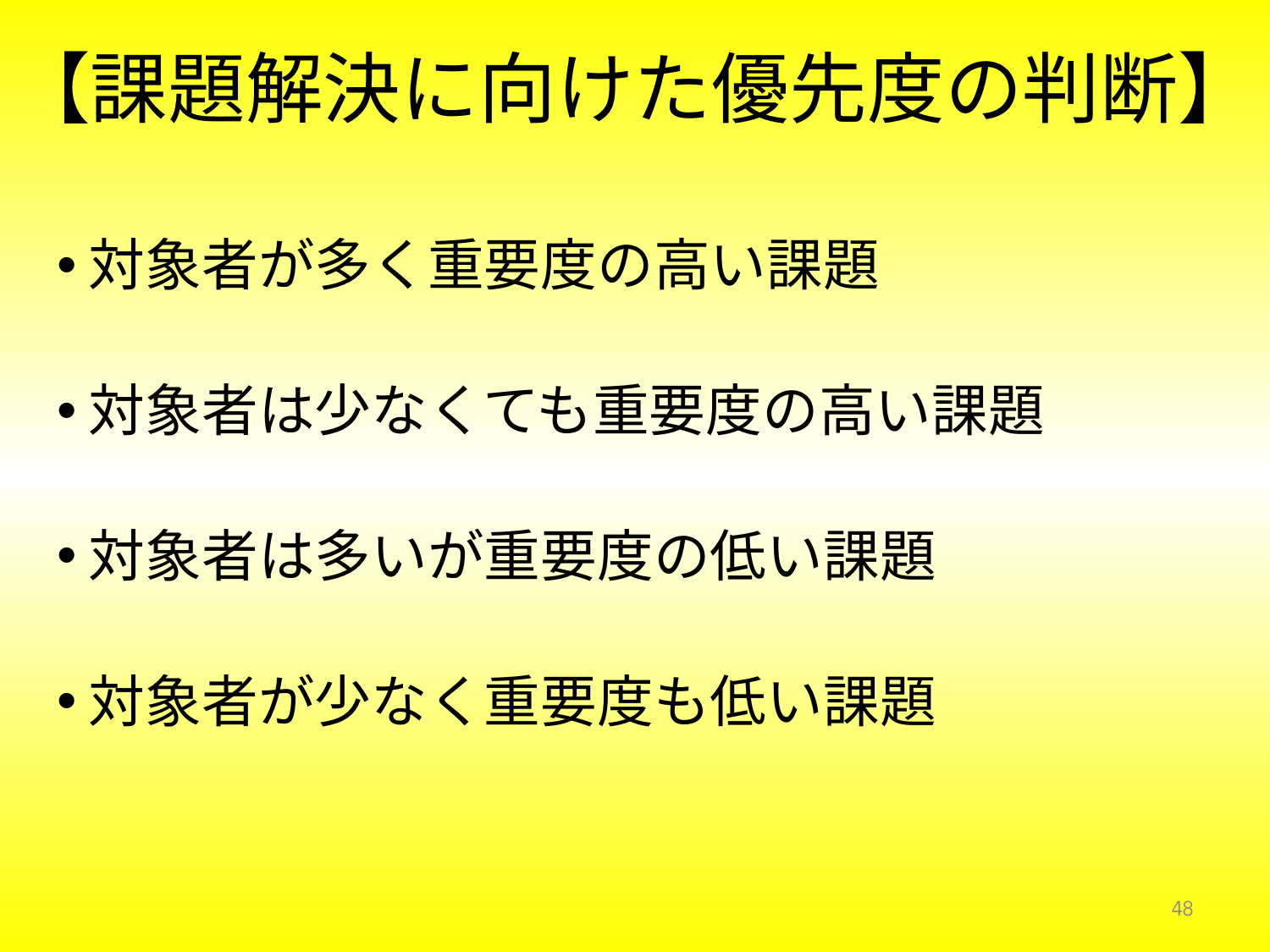

# 【課題解決に向けた優先度の判断】
対象者が多く重要度の高い課題
対象者は少なくても重要度の高い課題
対象者は多いが重要度の低い課題
対象者が少なく重要度も低い課題
48